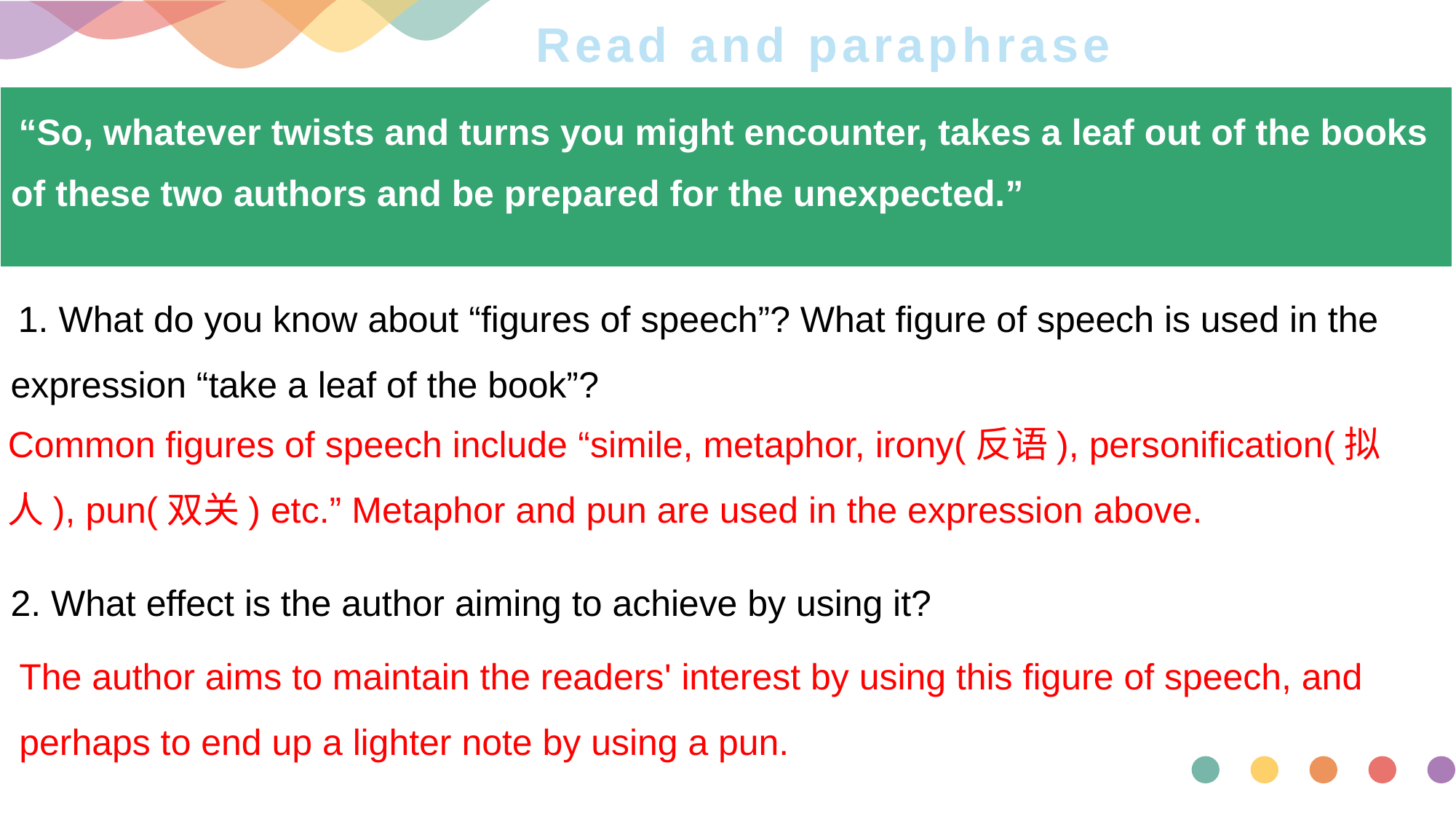

# Read and paraphrase
| “So, whatever twists and turns you might encounter, takes a leaf out of the books of these two authors and be prepared for the unexpected.” |
| --- |
 1. What do you know about “figures of speech”? What figure of speech is used in the expression “take a leaf of the book”?

2. What effect is the author aiming to achieve by using it?

Common figures of speech include “simile, metaphor, irony(反语), personification(拟人), pun(双关) etc.” Metaphor and pun are used in the expression above.
The author aims to maintain the readers' interest by using this figure of speech, and perhaps to end up a lighter note by using a pun.